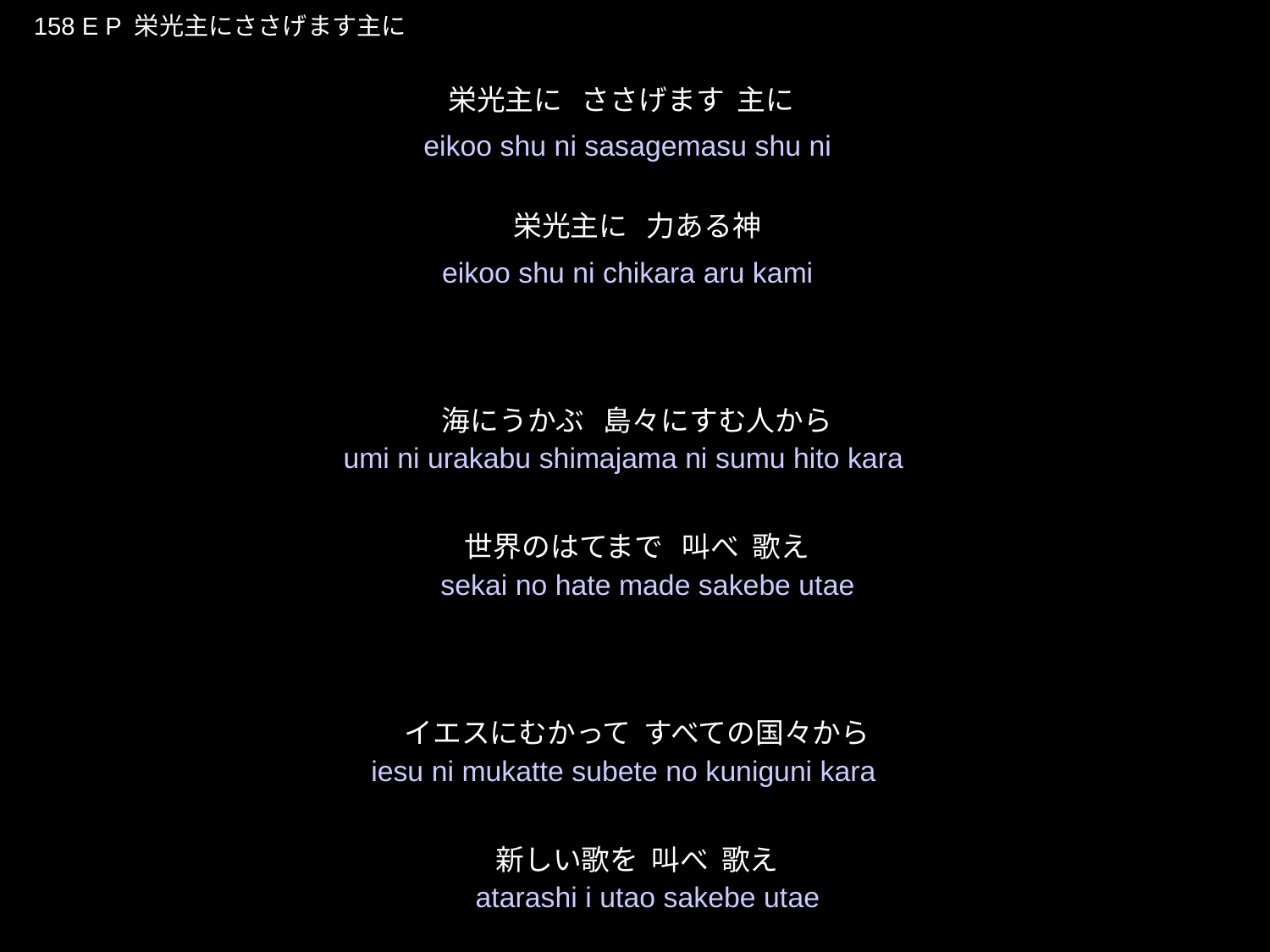

いえこうしゅにささげますしゅに
★P
158 E P 栄光主にささげます主に
栄光主に   ささげます  主に
栄光主に   力ある神
海にうかぶ   島々にすむ人から
世界のはてまで   叫べ  歌え
イエスにむかって  すべての国々から
新しい歌を  叫べ  歌え
★３
eikoo shu ni sasagemasu shu ni
eikoo shu ni chikara aru kami
umi ni urakabu shimajama ni sumu hito kara
　sekai no hate made sakebe utae
iesu ni mukatte subete no kuniguni kara
　atarashi i utao sakebe utae